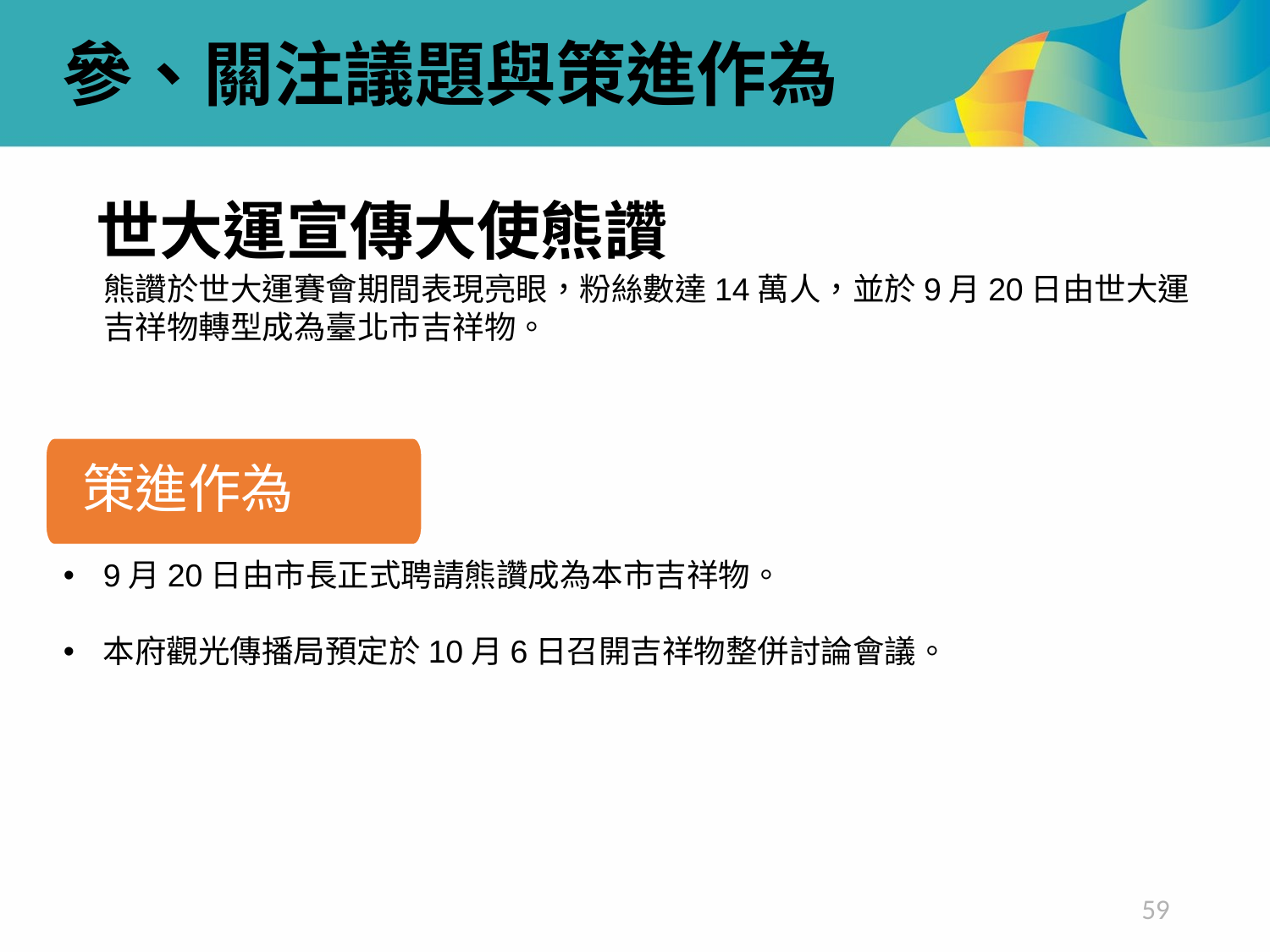

參、關注議題與策進作為
世大運宣傳大使熊讚
熊讚於世大運賽會期間表現亮眼，粉絲數達14萬人，並於9月20日由世大運吉祥物轉型成為臺北市吉祥物。
策進作為
9月20日由市長正式聘請熊讚成為本市吉祥物。

本府觀光傳播局預定於10月6日召開吉祥物整併討論會議。
59